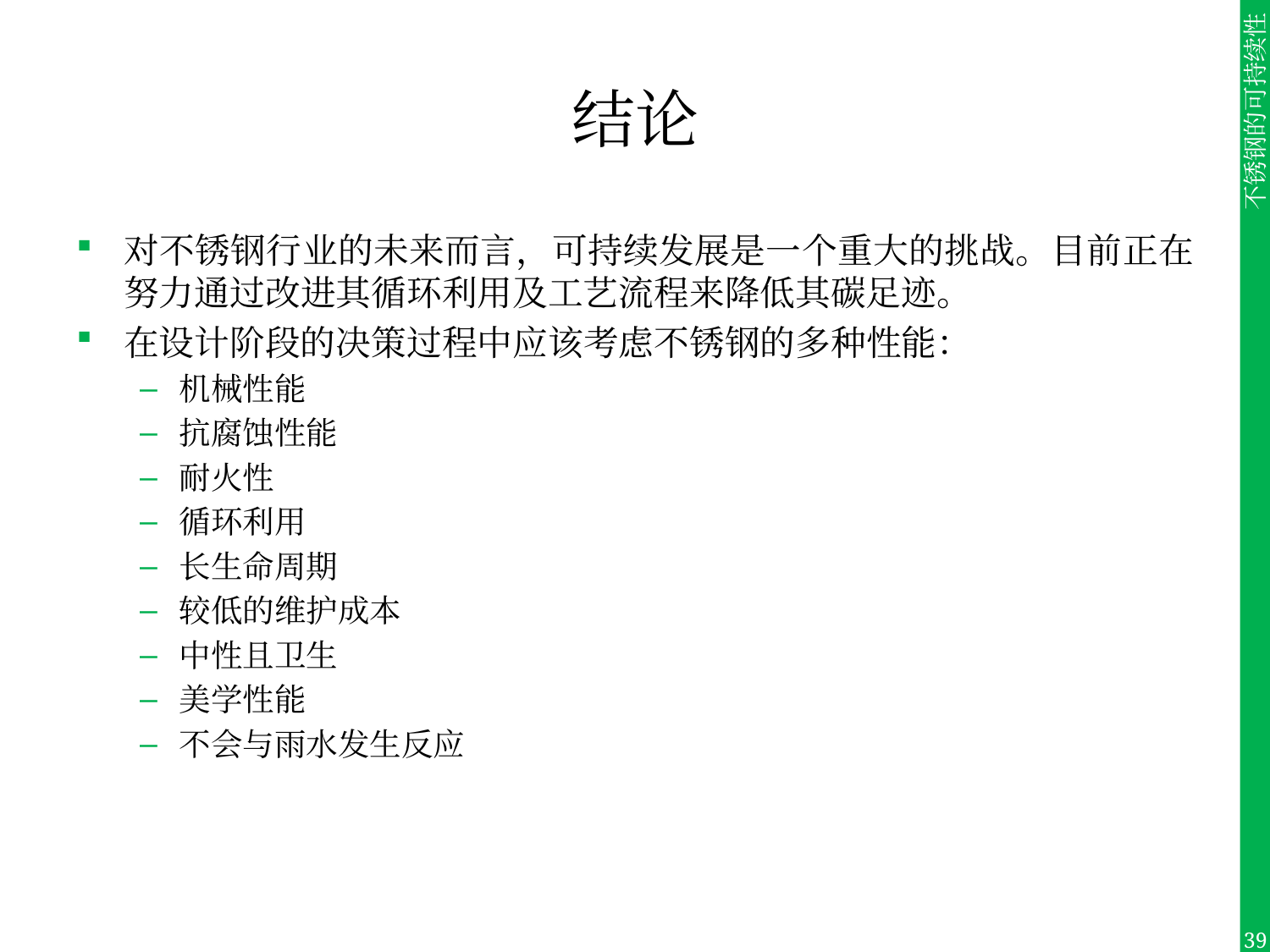

# 结论
对不锈钢行业的未来而言，可持续发展是一个重大的挑战。目前正在努力通过改进其循环利用及工艺流程来降低其碳足迹。
在设计阶段的决策过程中应该考虑不锈钢的多种性能：
机械性能
抗腐蚀性能
耐火性
循环利用
长生命周期
较低的维护成本
中性且卫生
美学性能
不会与雨水发生反应
39